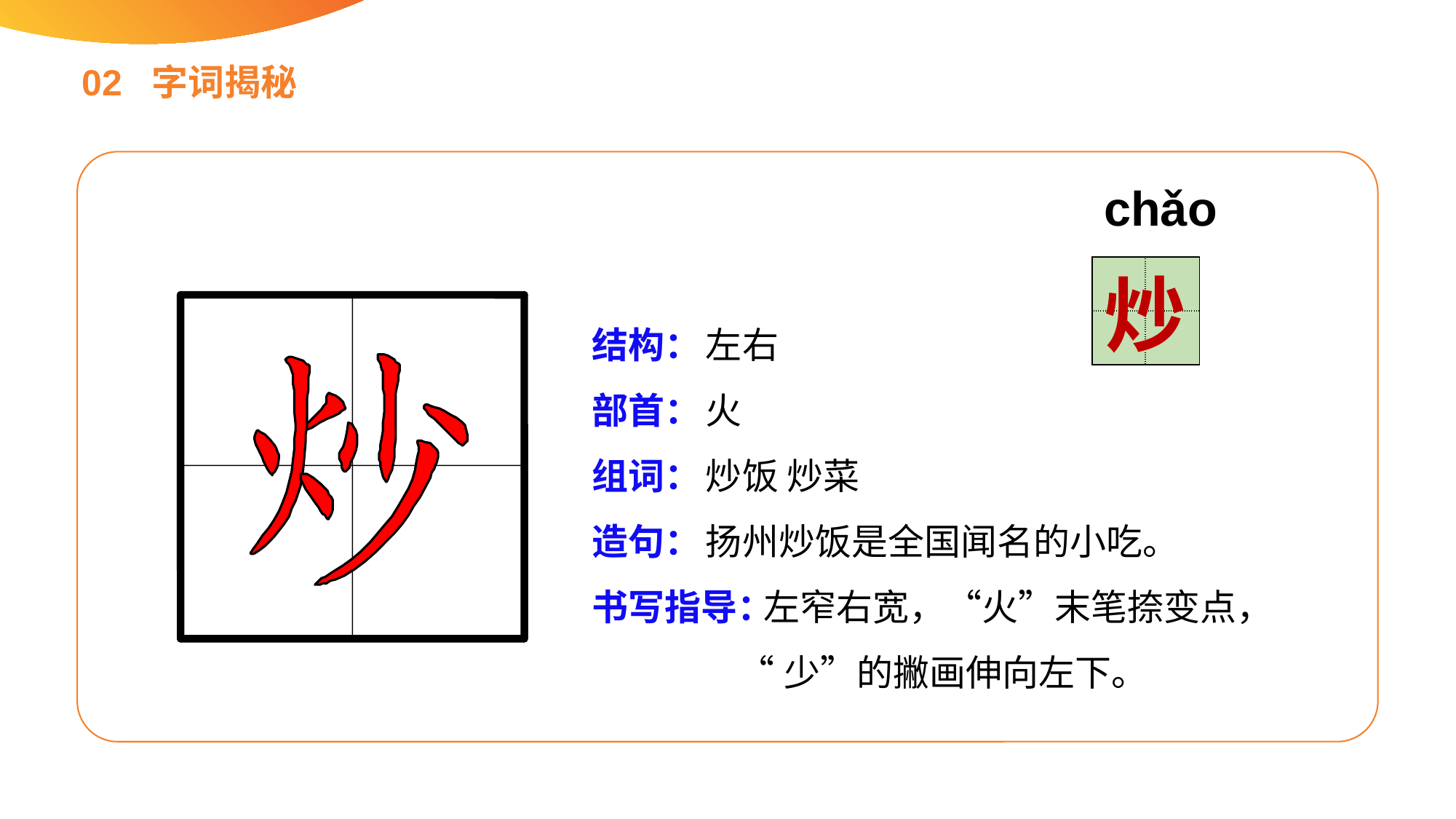

02  字词揭秘
chǎo
|  |  |
| --- | --- |
|  |  |
炒

结构：
部首：
组词：
造句：
书写指导：

左右
火
炒饭 炒菜
扬州炒饭是全国闻名的小吃。
      左窄右宽，“火”末笔捺变点，
    “少”的撇画伸向左下。